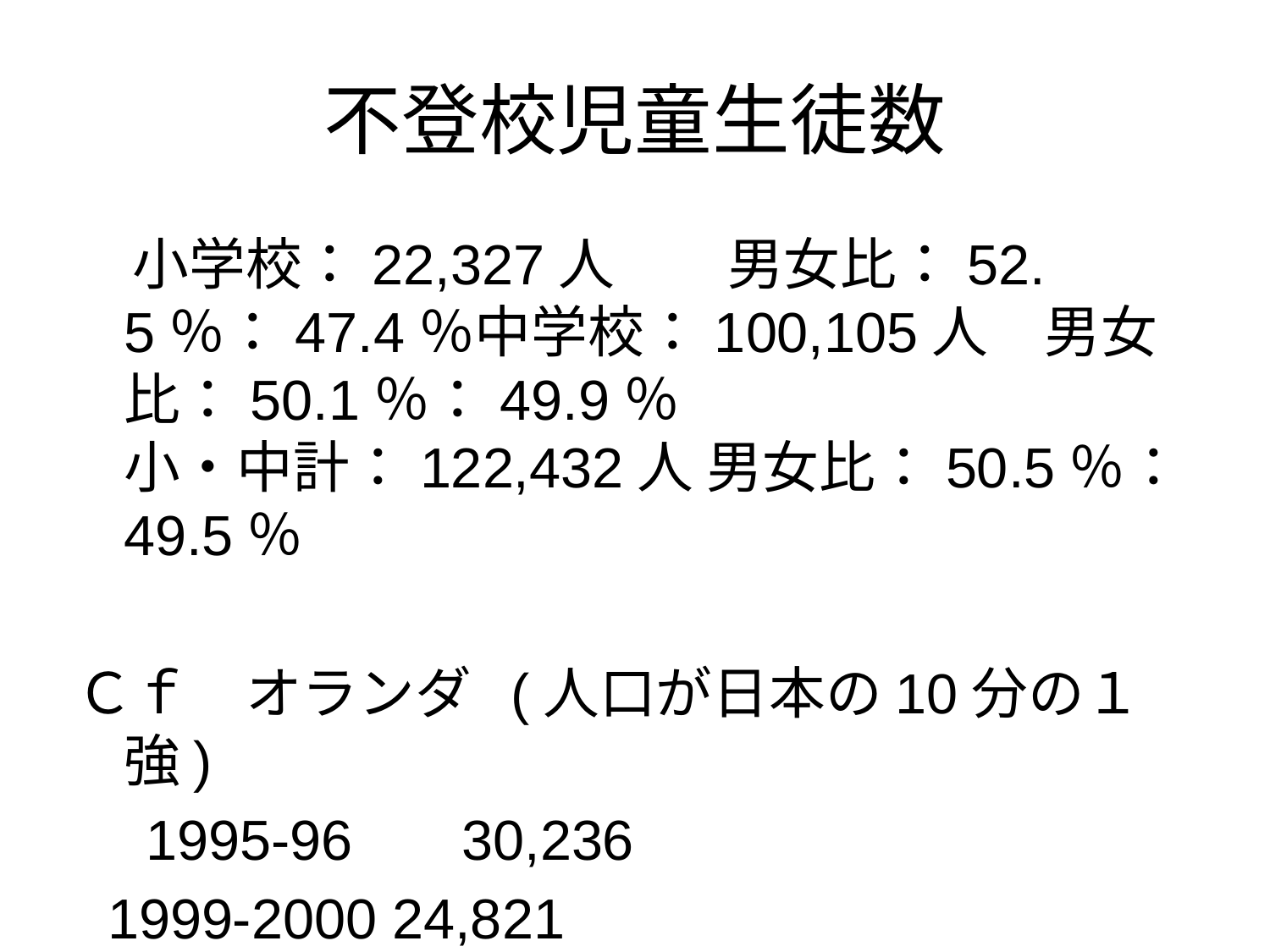

# 不登校児童生徒数
　小学校：22,327人　　男女比：52.5％：47.4％中学校：100,105人　男女比：50.1％：49.9％
小・中計：122,432人 男女比：50.5％：49.5％

Ｃｆ　オランダ  (人口が日本の10分の１強)
　1995-96　  30,236
  1999-2000 24,821